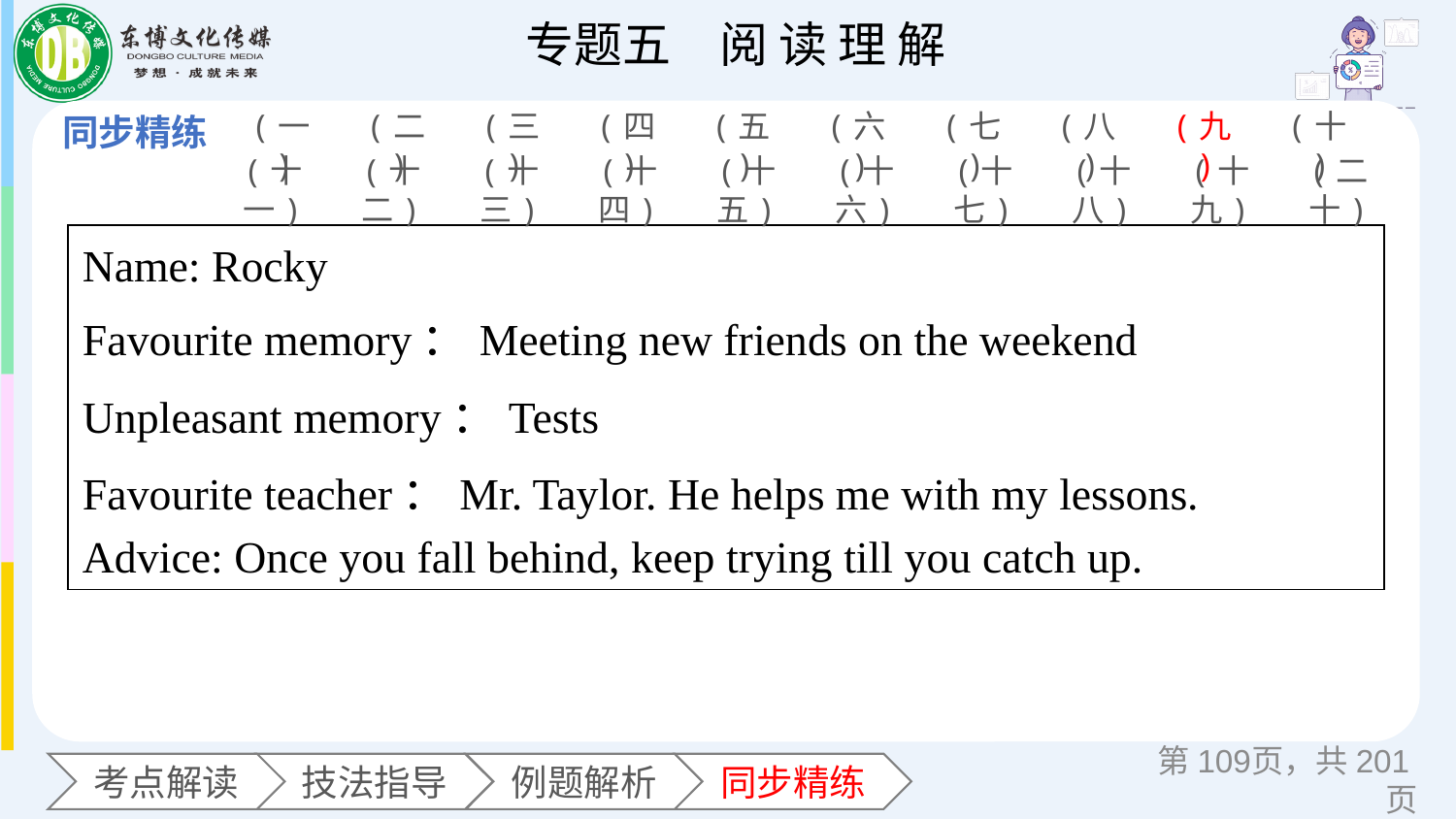

(一)
(二)
(三)
(四)
(五)
(六)
(七)
(八)
(九)
(十)
(十一)
(十二)
(十三)
(十四)
(十五)
(十六)
(十七)
(十八)
(十九)
(二十)
| Name: Rocky Favourite memory：Meeting new friends on the weekend Unpleasant memory：Tests Favourite teacher：Mr. Taylor. He helps me with my lessons. Advice: Once you fall behind, keep trying till you catch up. |
| --- |
第109页，共201页